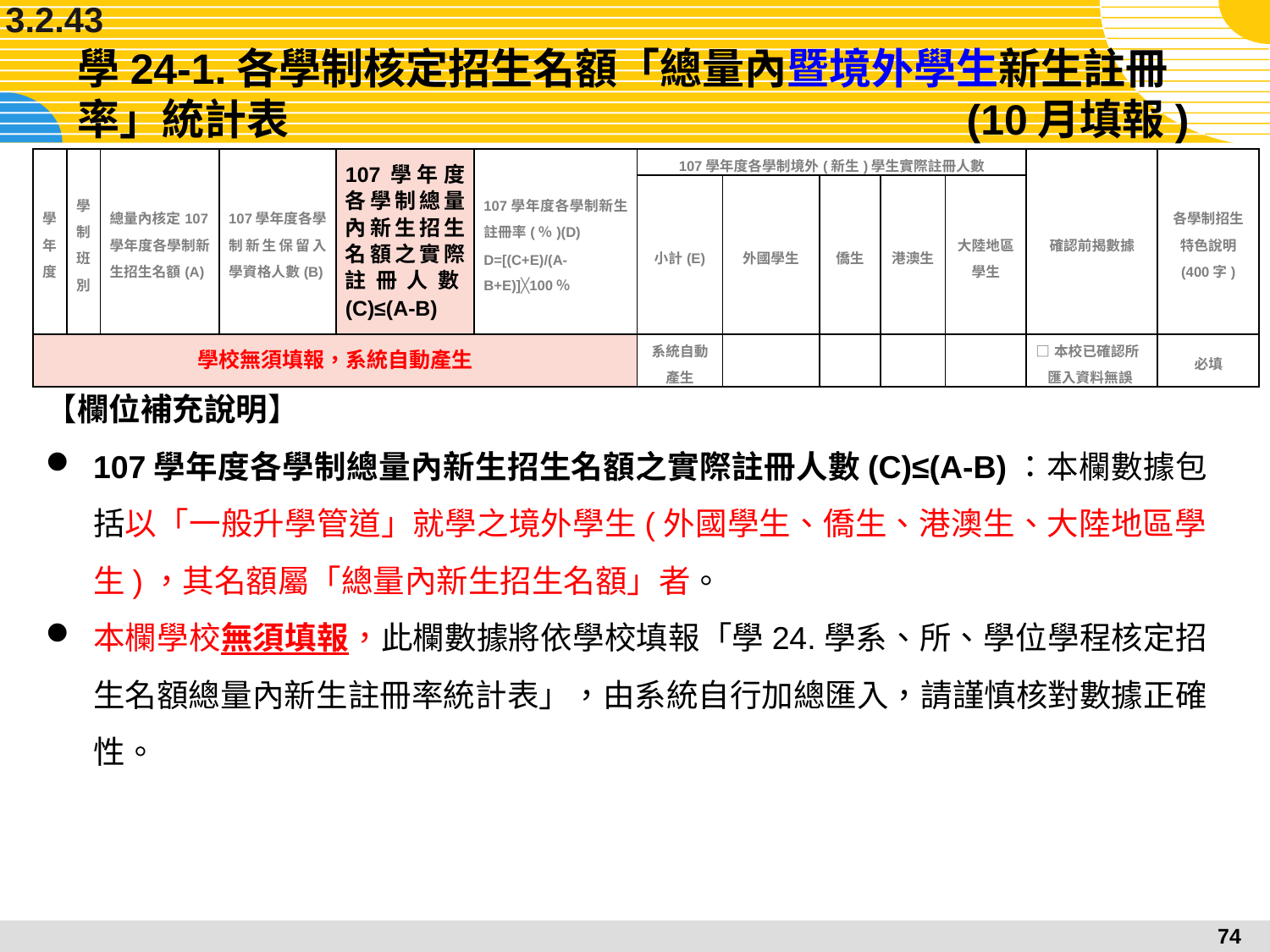

3.2.43
# 學24-1.各學制核定招生名額「總量內暨境外學生新生註冊率」統計表						(10月填報)
| 學年度 | 學制班別 | 總量內核定107學年度各學制新生招生名額(A) | 107學年度各學制新生保留入學資格人數(B) | 107學年度各學制總量內新生招生名額之實際註冊人數(C)≤(A-B) | 107學年度各學制新生註冊率(％)(D) D=[(C+E)/(A-B+E)]╳100％ | 107學年度各學制境外(新生)學生實際註冊人數 |  |  |  |  | 確認前揭數據 | 各學制招生特色說明 (400字) |
| --- | --- | --- | --- | --- | --- | --- | --- | --- | --- | --- | --- | --- |
|  |  |  |  |  |  | 小計(E) | 外國學生 | 僑生 | 港澳生 | 大陸地區學生 |  |  |
| 學校無須填報，系統自動產生 |  |  |  |  |  | 系統自動產生 |  |  |  |  | □本校已確認所匯入資料無誤 | 必填 |
【欄位補充說明】
107學年度各學制總量內新生招生名額之實際註冊人數(C)≤(A-B)：本欄數據包括以「一般升學管道」就學之境外學生(外國學生、僑生、港澳生、大陸地區學生)，其名額屬「總量內新生招生名額」者。
本欄學校無須填報，此欄數據將依學校填報「學24.學系、所、學位學程核定招生名額總量內新生註冊率統計表」，由系統自行加總匯入，請謹慎核對數據正確性。